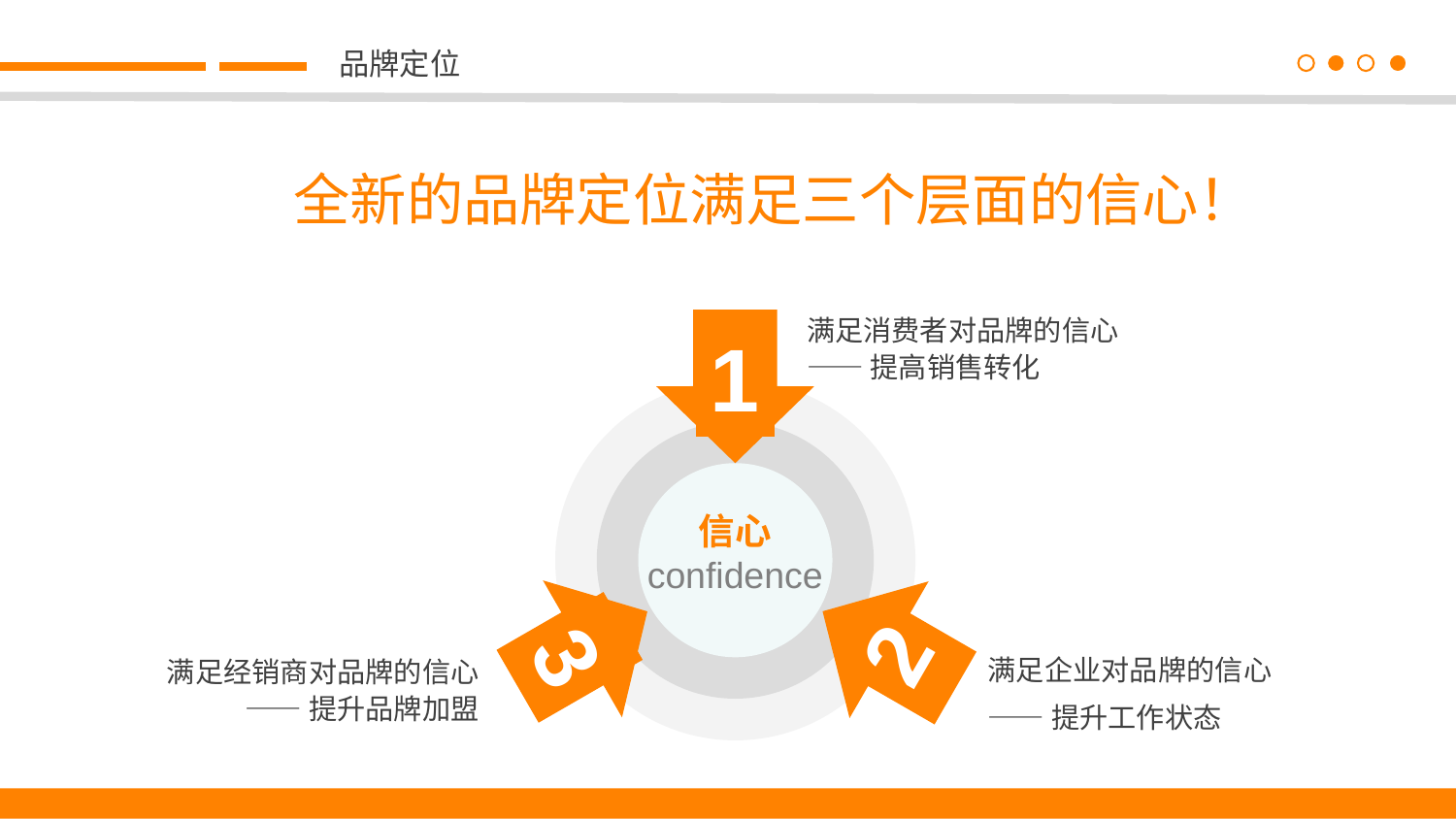

品牌定位
全新的品牌定位满足三个层面的信心！
满足消费者对品牌的信心
——提高销售转化

1

信心
confidence

2
3
满足企业对品牌的信心
——提升工作状态
满足经销商对品牌的信心
——提升品牌加盟